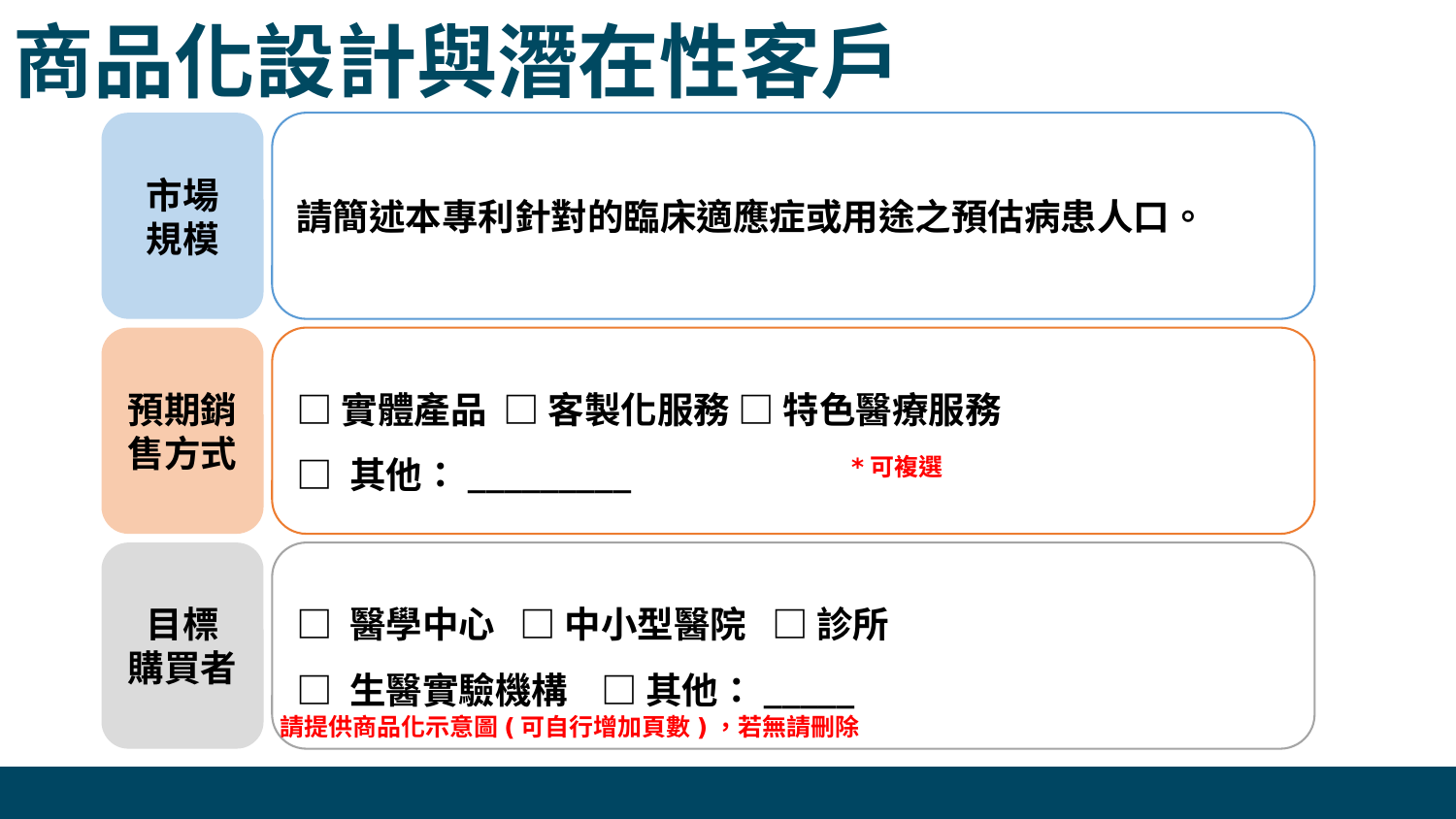

商品化設計與潛在性客戶
市場
規模
請簡述本專利針對的臨床適應症或用途之預估病患人口。
預期銷售方式
□實體產品  □ 客製化服務 □ 特色醫療服務
□ 其他：_________
*可複選
目標
購買者
□ 醫學中心   □ 中小型醫院   □ 診所
□ 生醫實驗機構    □ 其他：_____
請提供商品化示意圖(可自行增加頁數)，若無請刪除